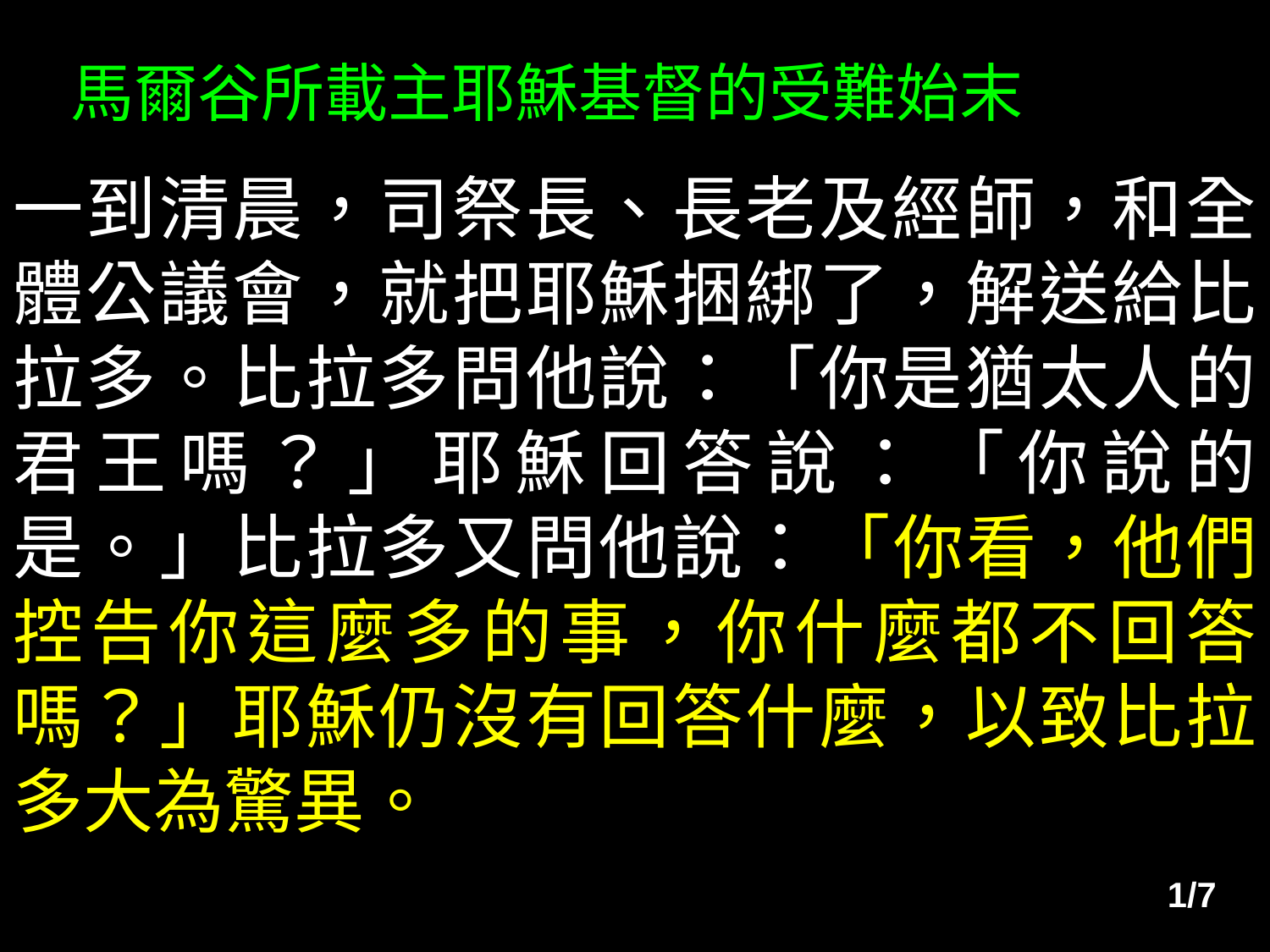

馬爾谷所載主耶穌基督的受難始末
一到清晨，司祭長、長老及經師，和全體公議會，就把耶穌捆綁了，解送給比拉多。比拉多問他說：「你是猶太人的君王嗎？」耶穌回答說：「你說的是。」比拉多又問他說：「你看，他們控告你這麼多的事，你什麼都不回答嗎？」耶穌仍沒有回答什麼，以致比拉多大為驚異。
1/7